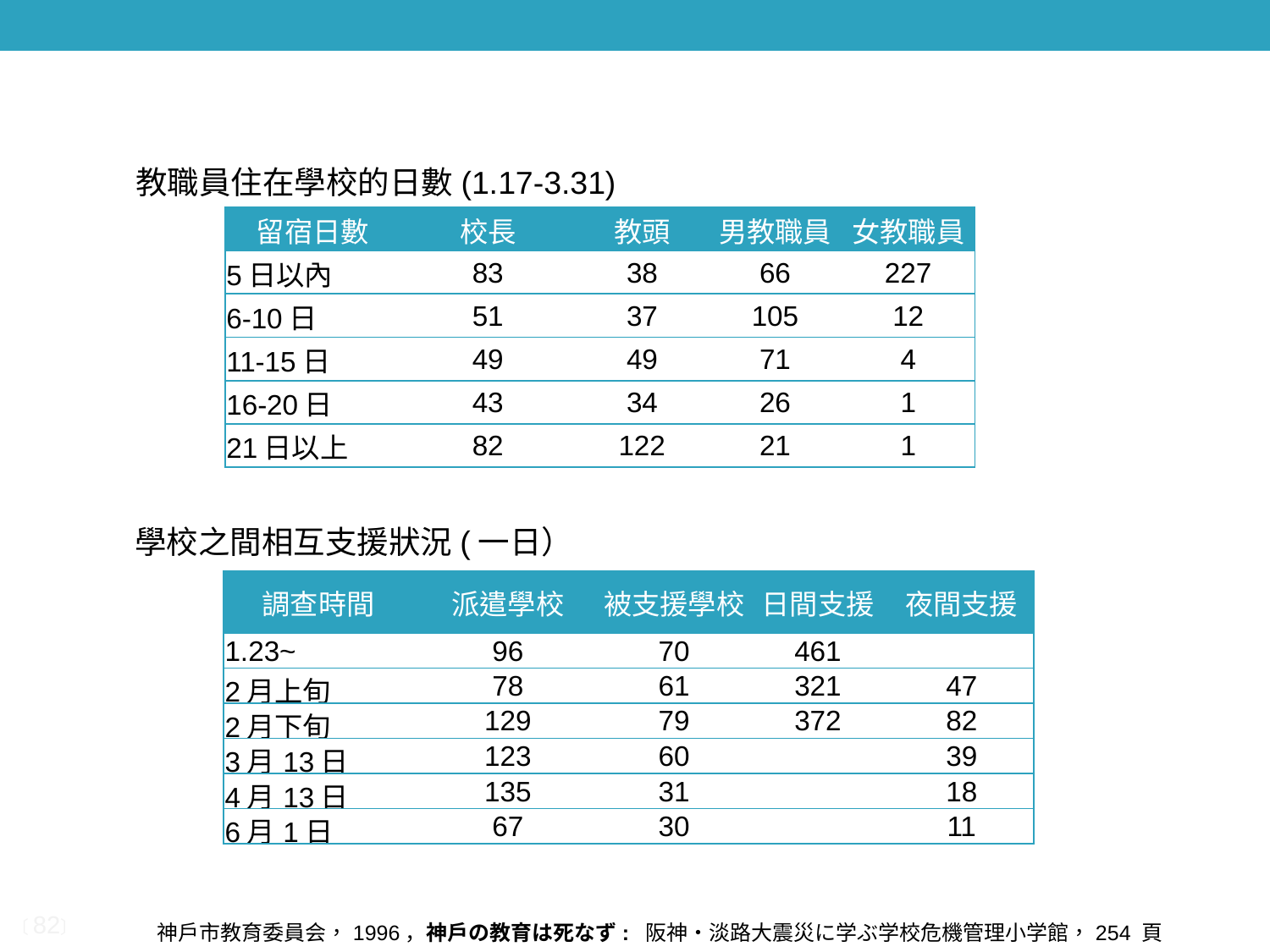

教職員住在學校的日數(1.17-3.31)
| 留宿日數 | 校長 | 教頭 | 男教職員 | 女教職員 |
| --- | --- | --- | --- | --- |
| 5日以內 | 83 | 38 | 66 | 227 |
| 6-10日 | 51 | 37 | 105 | 12 |
| 11-15日 | 49 | 49 | 71 | 4 |
| 16-20日 | 43 | 34 | 26 | 1 |
| 21日以上 | 82 | 122 | 21 | 1 |
學校之間相互支援狀況(一日）
| 調查時間 | 派遣學校 | 被支援學校 | 日間支援 | 夜間支援 |
| --- | --- | --- | --- | --- |
| 1.23~ | 96 | 70 | 461 |  |
| 2月上旬 | 78 | 61 | 321 | 47 |
| 2月下旬 | 129 | 79 | 372 | 82 |
| 3月13日 | 123 | 60 |  | 39 |
| 4月13日 | 135 | 31 |  | 18 |
| 6月1日 | 67 | 30 |  | 11 |
神戶市教育委員会，1996，神戶の教育は死なず:  阪神・淡路大震災に学ぶ学校危機管理小学館，254 頁